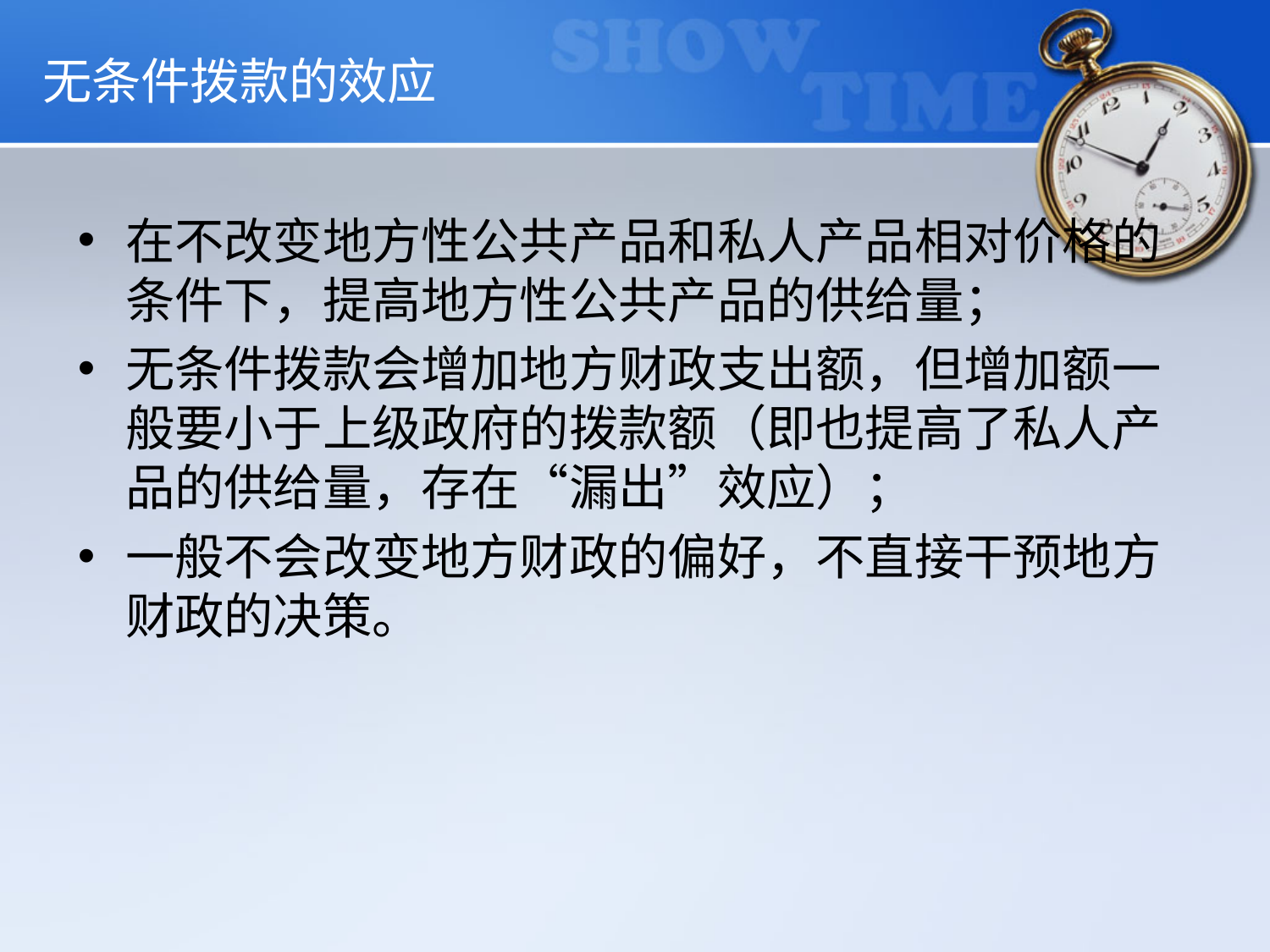

# 无条件拨款的效应
在不改变地方性公共产品和私人产品相对价格的条件下，提高地方性公共产品的供给量；
无条件拨款会增加地方财政支出额，但增加额一般要小于上级政府的拨款额（即也提高了私人产品的供给量，存在“漏出”效应）；
一般不会改变地方财政的偏好，不直接干预地方财政的决策。